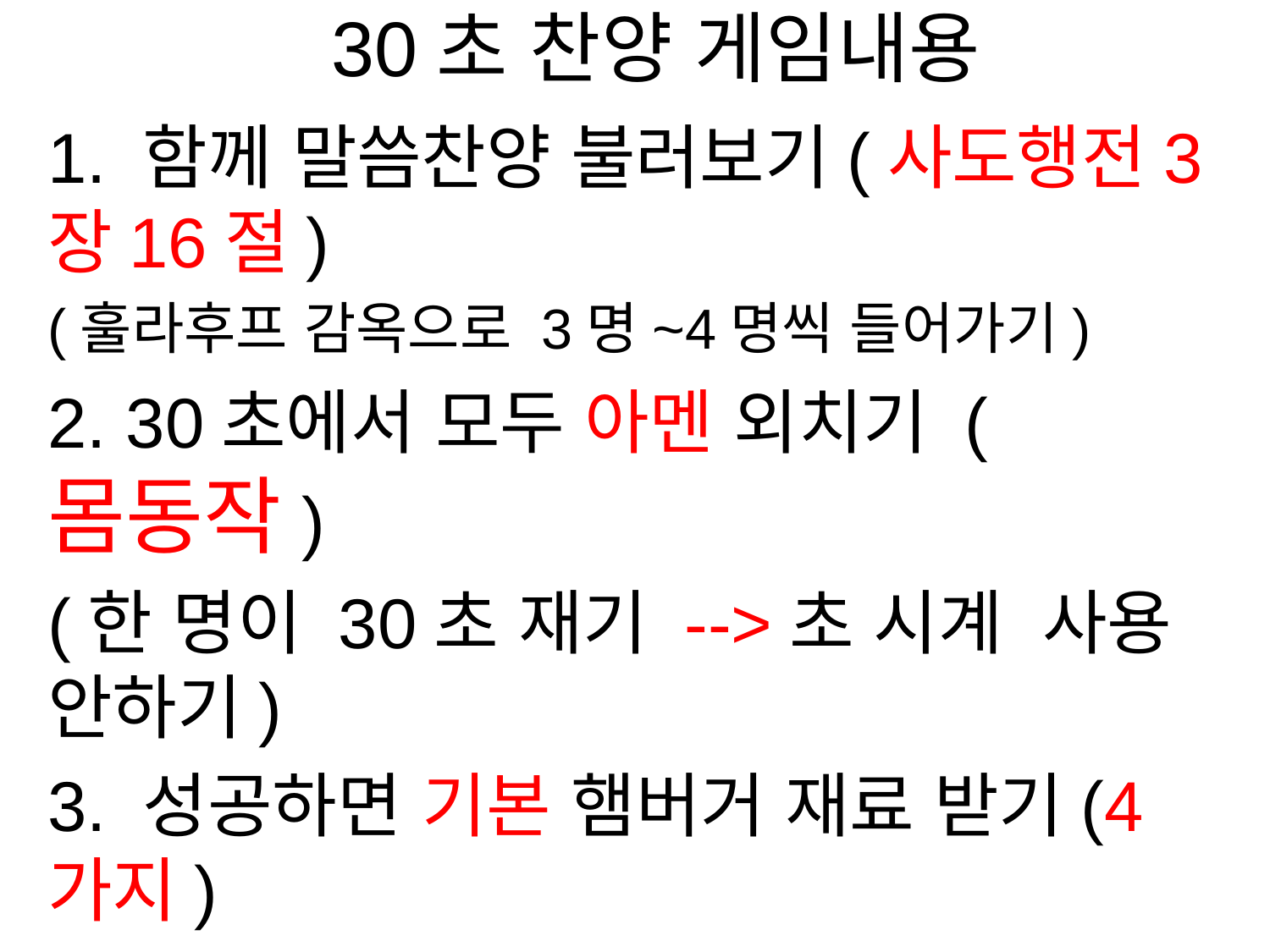

30초 찬양 게임내용
1. 함께 말씀찬양 불러보기(사도행전3장16절)
(훌라후프 감옥으로 3명~4명씩 들어가기)
2. 30초에서 모두 아멘 외치기 (몸동작)
(한 명이 30초 재기 -->초 시계  사용 안하기)
3. 성공하면 기본 햄버거 재료 받기(4가지)
4. 진행자 마음을 감동시켜라
    ( 남은 재료 받기)
5. 햄버거 완성하기